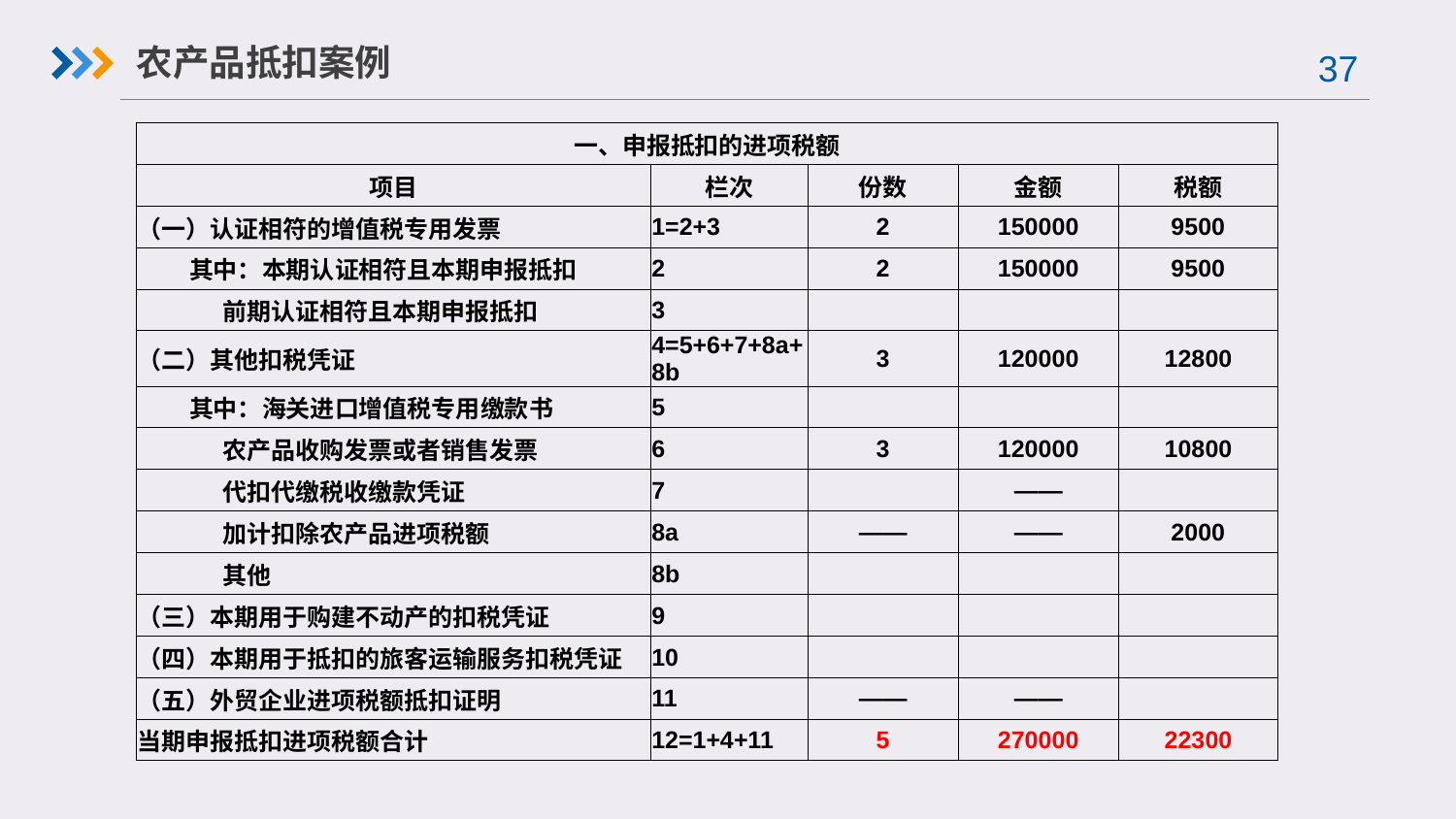

农产品抵扣案例
| 一、申报抵扣的进项税额 |  |  |  |  |
| --- | --- | --- | --- | --- |
| 项目 | 栏次 | 份数 | 金额 | 税额 |
| （一）认证相符的增值税专用发票 | 1=2+3 | 2 | 150000 | 9500 |
| 其中：本期认证相符且本期申报抵扣 | 2 | 2 | 150000 | 9500 |
| 前期认证相符且本期申报抵扣 | 3 |  |  |  |
| （二）其他扣税凭证 | 4=5+6+7+8a+8b | 3 | 120000 | 12800 |
| 其中：海关进口增值税专用缴款书 | 5 |  |  |  |
| 农产品收购发票或者销售发票 | 6 | 3 | 120000 | 10800 |
| 代扣代缴税收缴款凭证 | 7 |  | —— |  |
| 加计扣除农产品进项税额 | 8a | —— | —— | 2000 |
| 其他 | 8b |  |  |  |
| （三）本期用于购建不动产的扣税凭证 | 9 |  |  |  |
| （四）本期用于抵扣的旅客运输服务扣税凭证 | 10 |  |  |  |
| （五）外贸企业进项税额抵扣证明 | 11 | —— | —— |  |
| 当期申报抵扣进项税额合计 | 12=1+4+11 | 5 | 270000 | 22300 |